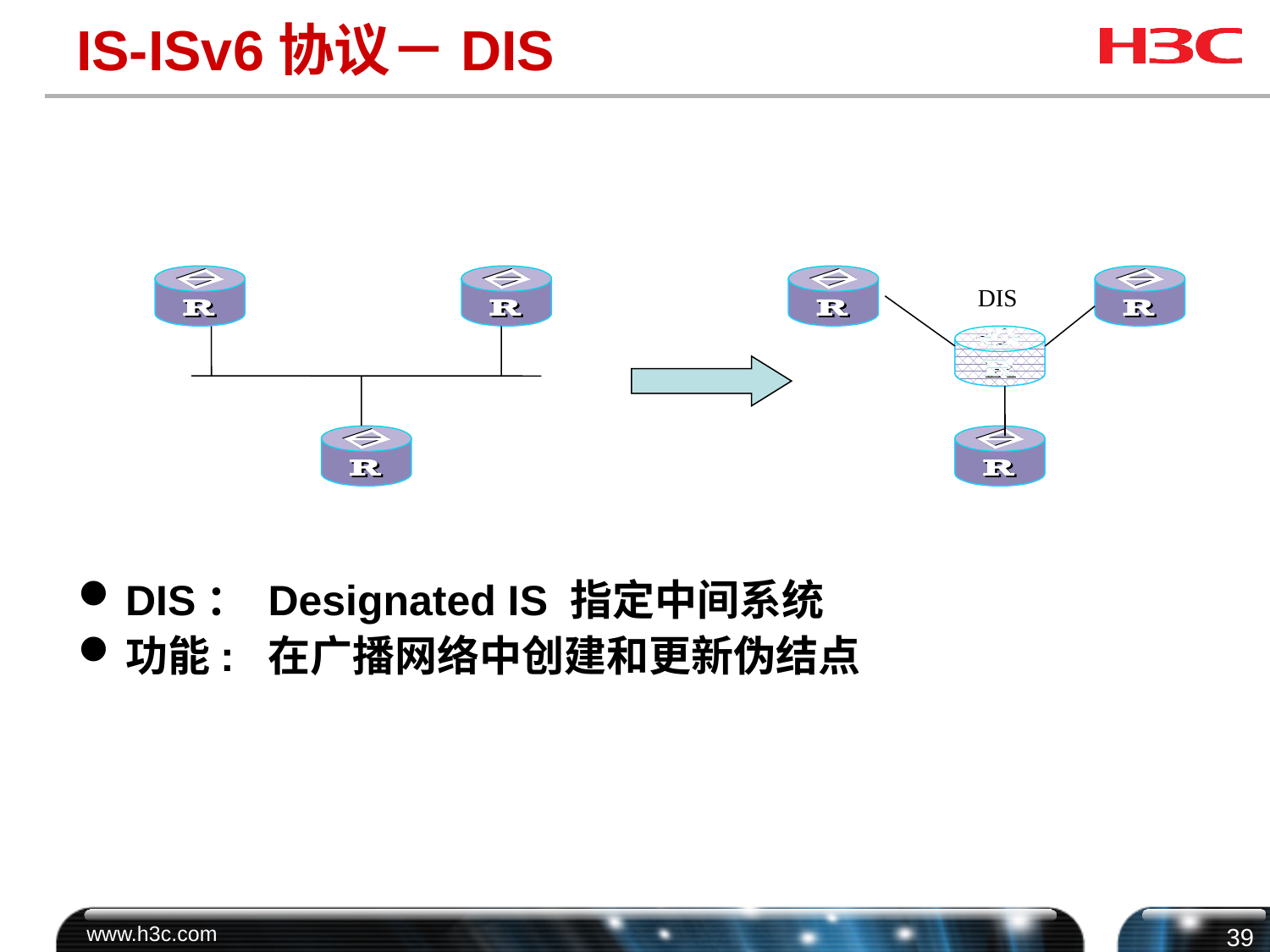

# IS-ISv6协议－DIS

DIS

DIS： Designated IS 指定中间系统
功能:  在广播网络中创建和更新伪结点